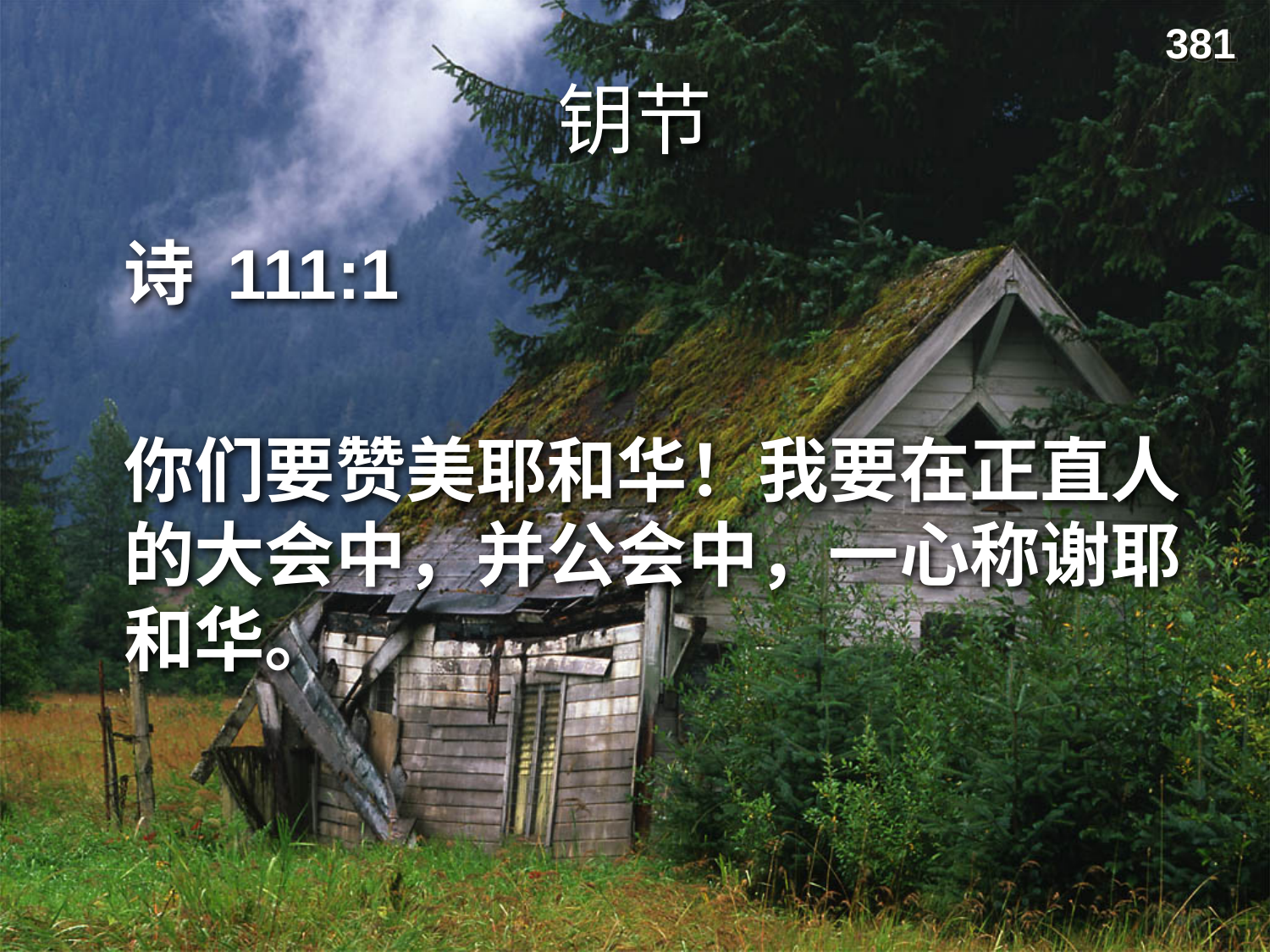

381
# 钥节
	诗 111:1

	你们要赞美耶和华！我要在正直人的大会中，并公会中，一心称谢耶和华。